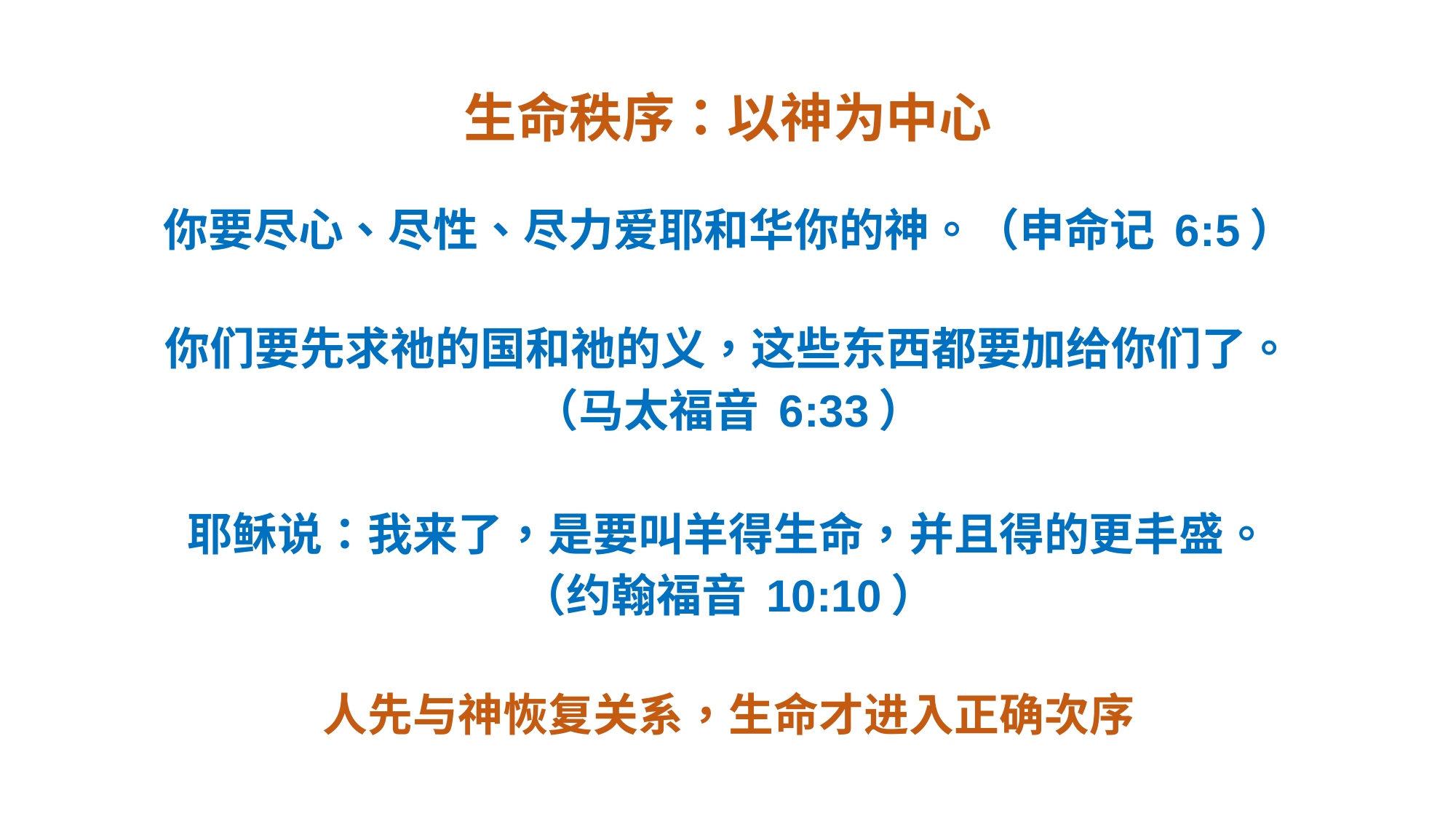

# 生命秩序：以神为中心
你要尽心、尽性、尽力爱耶和华你的神。（申命记 6:5）

你们要先求祂的国和祂的义，这些东西都要加给你们了。
（马太福音 6:33）

耶稣说：我来了，是要叫羊得生命，并且得的更丰盛。
（约翰福音 10:10）

人先与神恢复关系，生命才进入正确次序